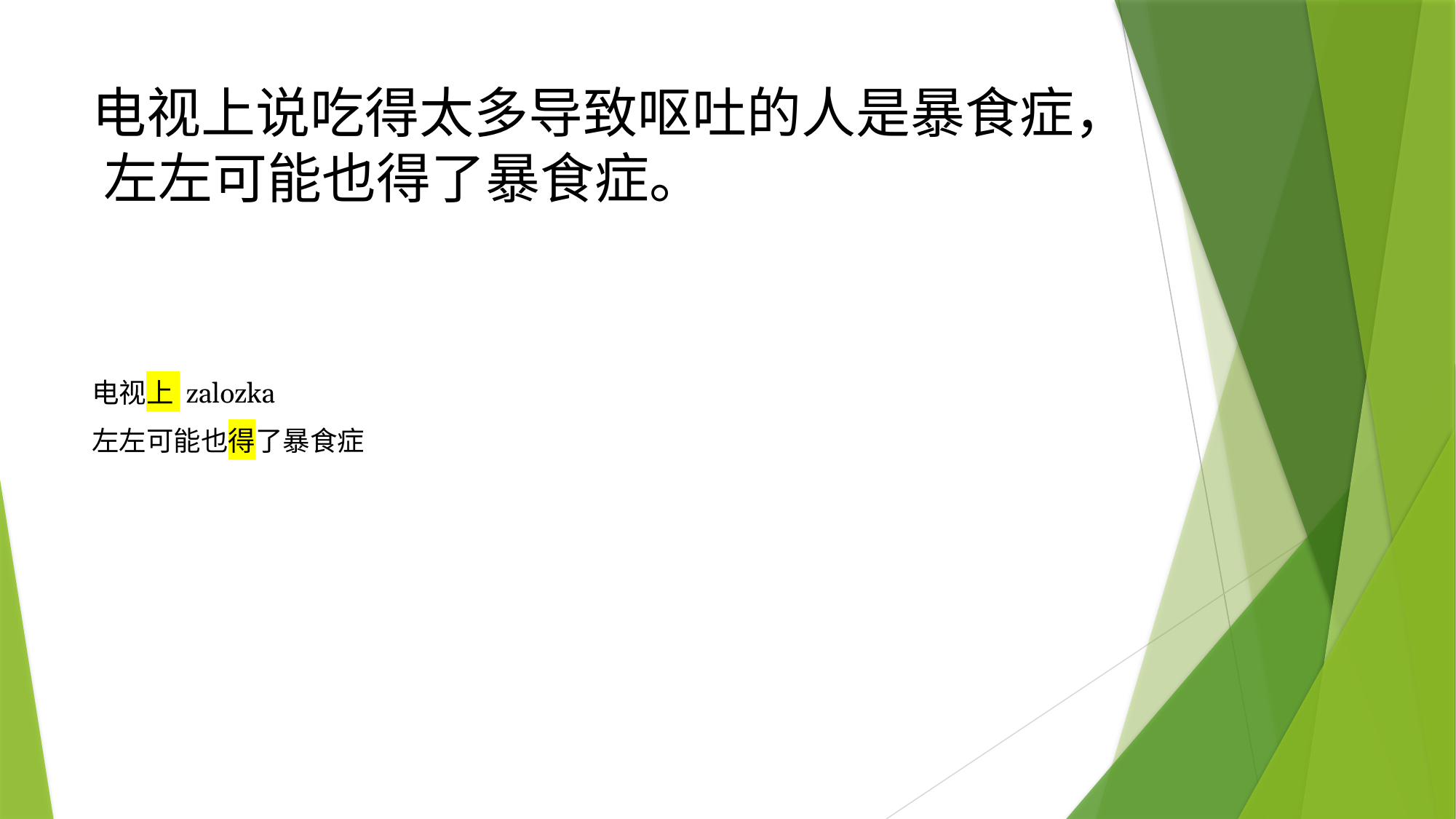

# 电视上说吃得太多导致呕吐的人是暴食症， 左左可能也得了暴食症。
电视上 zalozka
左左可能也得了暴食症